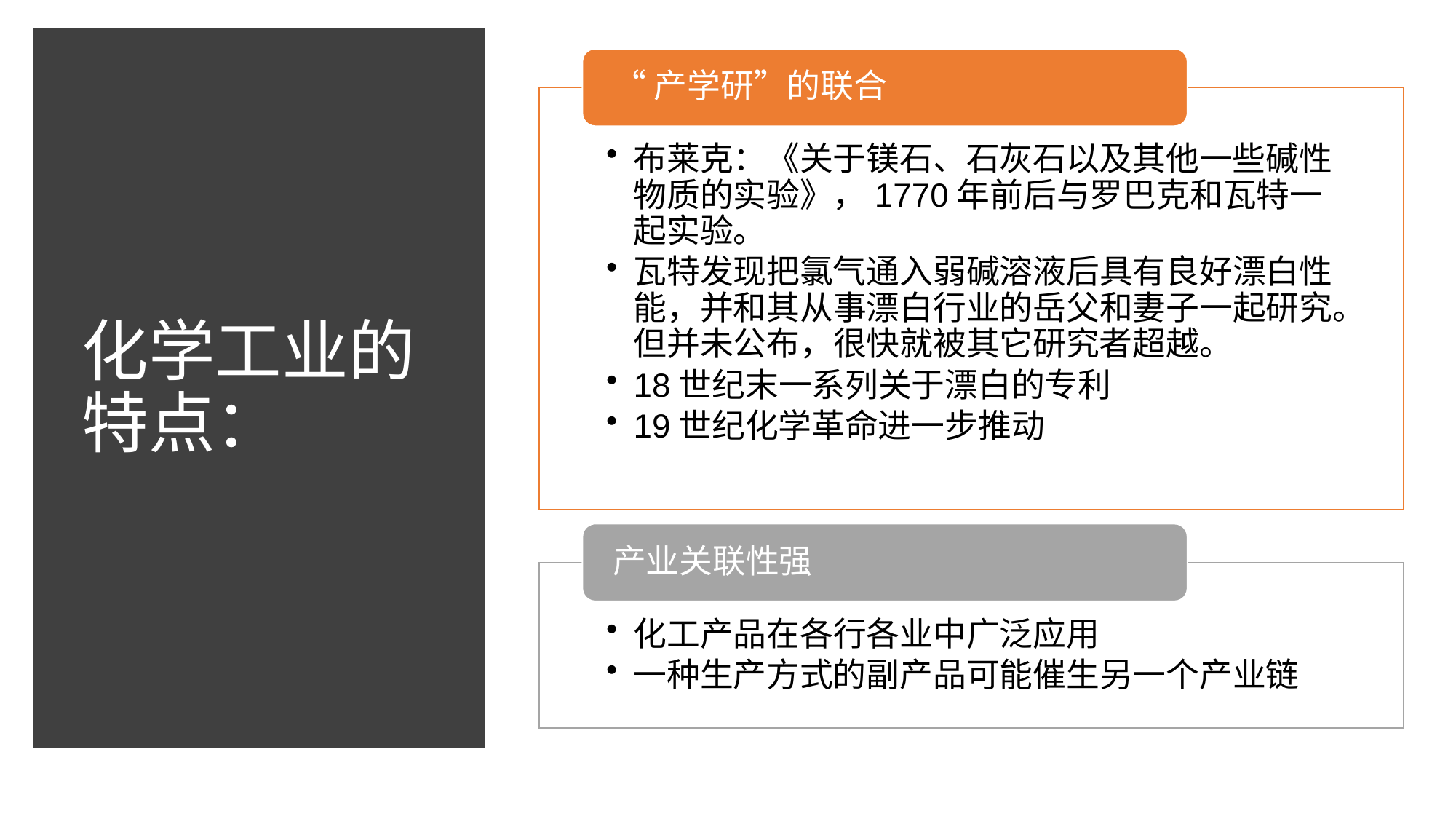

布莱克：《关于镁石、石灰石以及其他一些碱性物质的实验》，1770年前后与罗巴克和瓦特一起实验。
瓦特发现把氯气通入弱碱溶液后具有良好漂白性能，并和其从事漂白行业的岳父和妻子一起研究。但并未公布，很快就被其它研究者超越。
18世纪末一系列关于漂白的专利
19世纪化学革命进一步推动
“产学研”的联合
化工产品在各行各业中广泛应用
一种生产方式的副产品可能催生另一个产业链
产业关联性强
# 化学工业的特点：